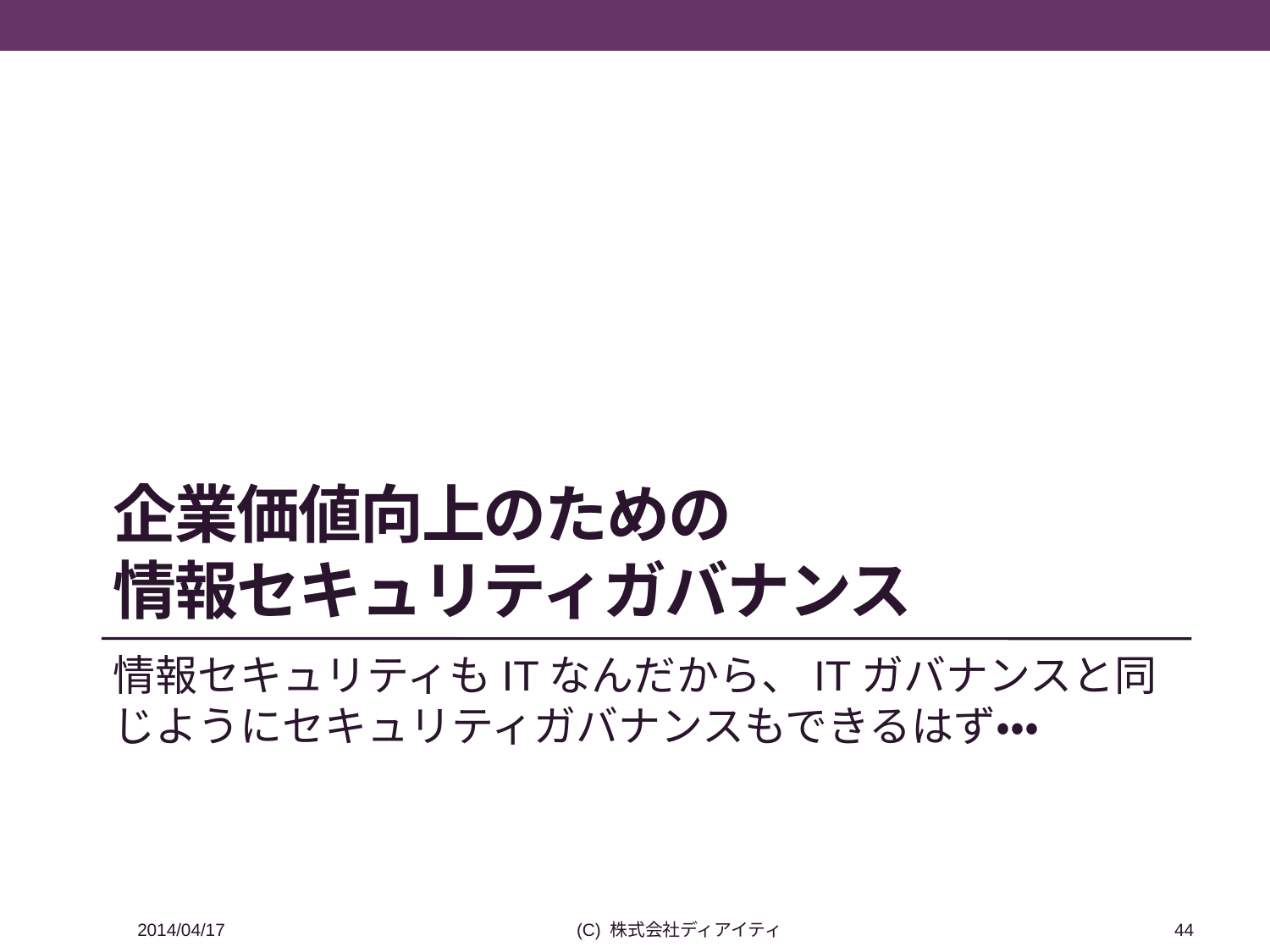

# 企業価値向上のための 情報セキュリティガバナンス
情報セキュリティもITなんだから、ITガバナンスと同じようにセキュリティガバナンスもできるはず・・・
2014/04/17
(C) 株式会社ディアイティ
44